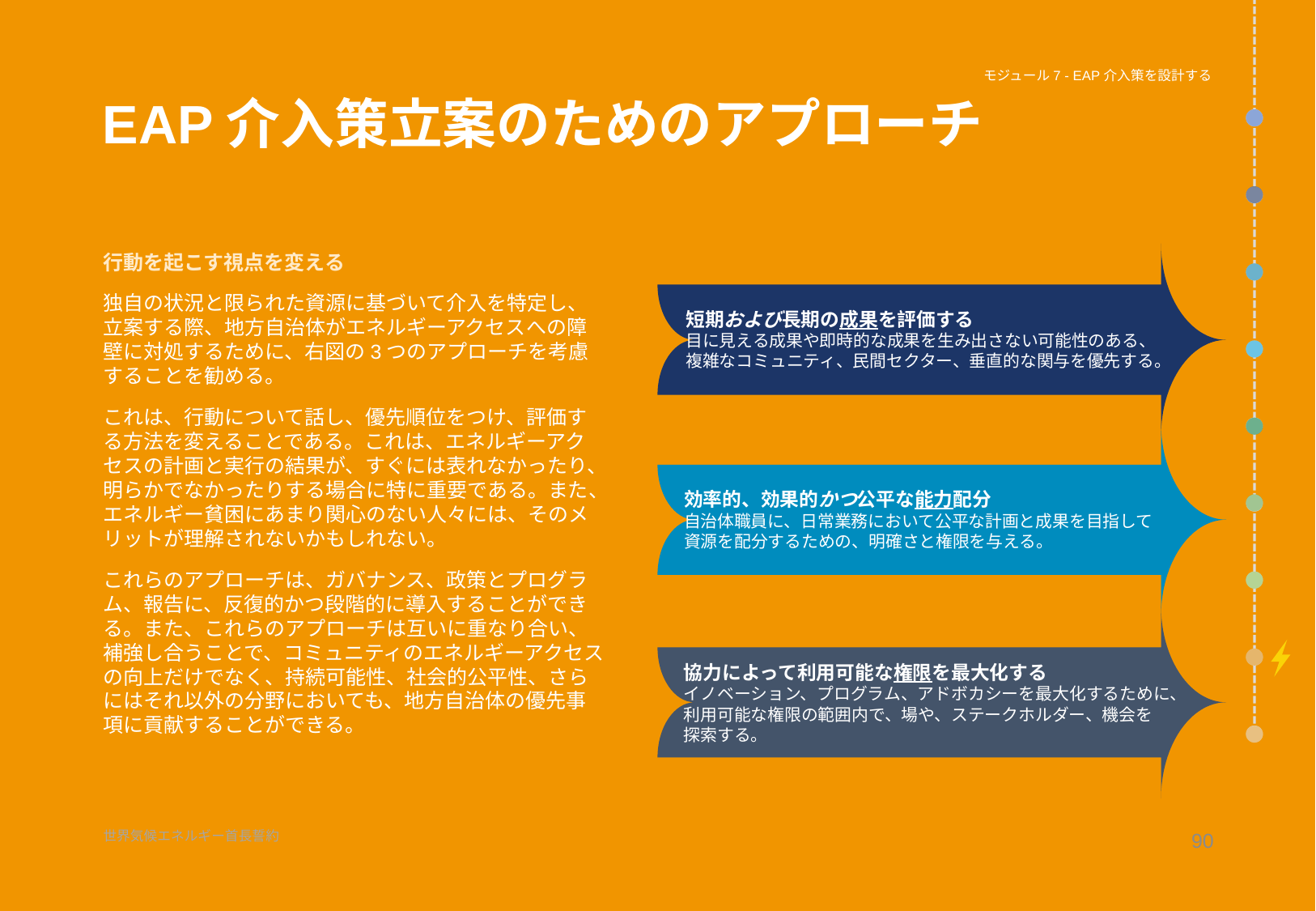

モジュール7 - EAP介入策を設計する
# EAP介入策立案のためのアプローチ

行動を起こす視点を変える
独自の状況と限られた資源に基づいて介入を特定し、立案する際、地方自治体がエネルギーアクセスへの障壁に対処するために、右図の3つのアプローチを考慮することを勧める。
これは、行動について話し、優先順位をつけ、評価する方法を変えることである。これは、エネルギーアクセスの計画と実行の結果が、すぐには表れなかったり、明らかでなかったりする場合に特に重要である。また、エネルギー貧困にあまり関心のない人々には、そのメリットが理解されないかもしれない。
これらのアプローチは、ガバナンス、政策とプログラム、報告に、反復的かつ段階的に導入することができる。また、これらのアプローチは互いに重なり合い、補強し合うことで、コミュニティのエネルギーアクセスの向上だけでなく、持続可能性、社会的公平性、さらにはそれ以外の分野においても、地方自治体の優先事項に貢献することができる。

短期および長期の成果を評価する
目に見える成果や即時的な成果を生み出さない可能性のある、複雑なコミュニティ、民間セクター、垂直的な関与を優先する。

効率的、効果的かつ公平な能力配分
自治体職員に、日常業務において公平な計画と成果を目指して資源を配分するための、明確さと権限を与える。

協力によって利用可能な権限を最大化する
イノベーション、プログラム、アドボカシーを最大化するために、
利用可能な権限の範囲内で、場や、ステークホルダー、機会を
探索する。

90